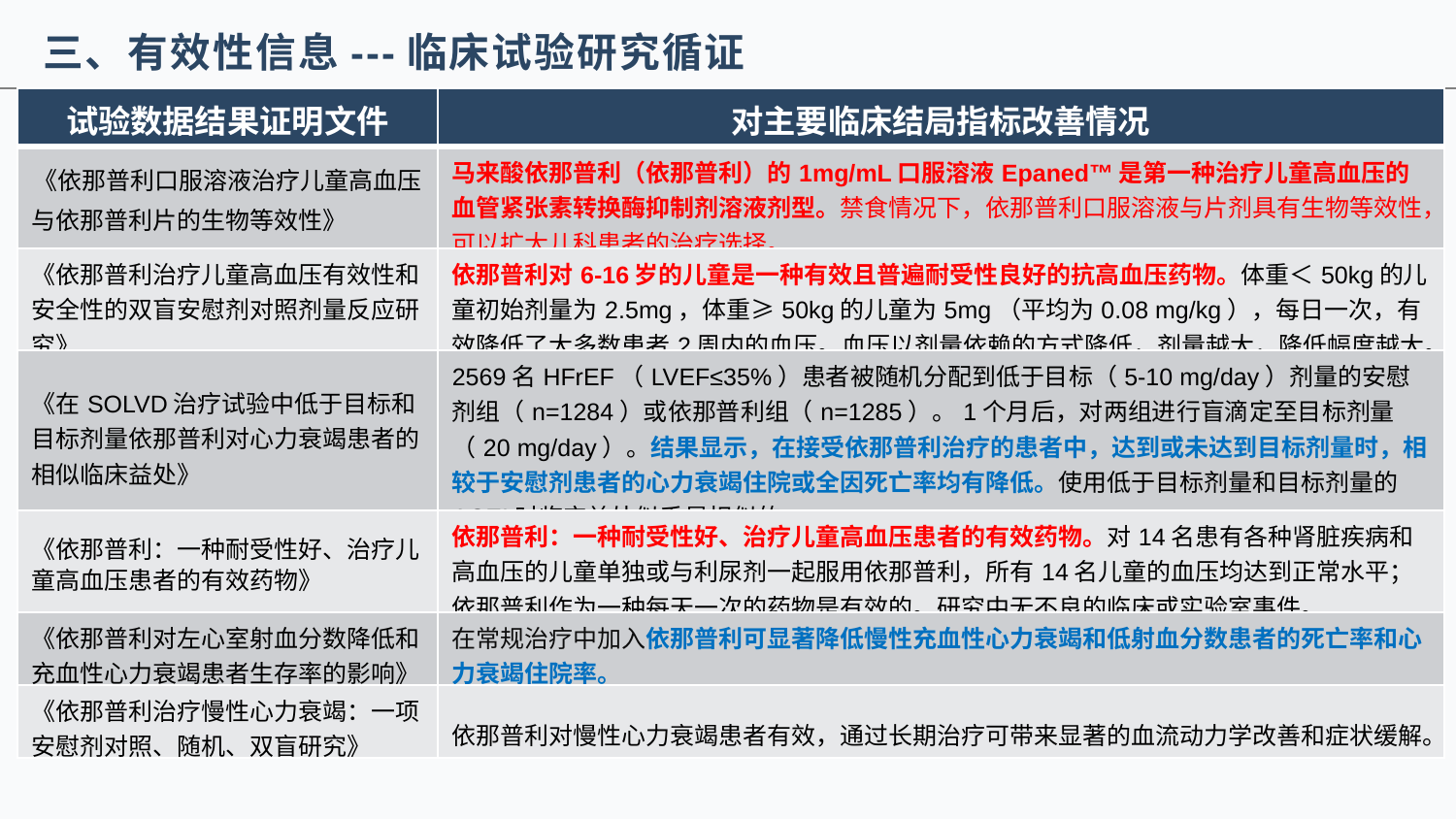

三、有效性信息---临床试验研究循证

| 试验数据结果证明文件 | 对主要临床结局指标改善情况 |
| --- | --- |
| 《依那普利口服溶液治疗儿童高血压 与依那普利片的生物等效性》 | 马来酸依那普利（依那普利）的1mg/mL口服溶液Epaned™是第一种治疗儿童高血压的血管紧张素转换酶抑制剂溶液剂型。禁食情况下，依那普利口服溶液与片剂具有生物等效性，可以扩大儿科患者的治疗选择。 |
| 《依那普利治疗儿童高血压有效性和安全性的双盲安慰剂对照剂量反应研究》 | 依那普利对6-16岁的儿童是一种有效且普遍耐受性良好的抗高血压药物。体重＜50kg的儿童初始剂量为2.5mg，体重≥50kg的儿童为5mg（平均为0.08 mg/kg），每日一次，有效降低了大多数患者2周内的血压。血压以剂量依赖的方式降低，剂量越大，降低幅度越大。 |
| 《在SOLVD治疗试验中低于目标和目标剂量依那普利对心力衰竭患者的相似临床益处》 | 2569名HFrEF（LVEF≤35%）患者被随机分配到低于目标（5-10 mg/day）剂量的安慰剂组（n=1284）或依那普利组（n=1285）。1个月后，对两组进行盲滴定至目标剂量（20 mg/day）。结果显示，在接受依那普利治疗的患者中，达到或未达到目标剂量时，相较于安慰剂患者的心力衰竭住院或全因死亡率均有降低。使用低于目标剂量和目标剂量的ACEI时临床益处似乎是相似的。 |
| 《依那普利：一种耐受性好、治疗儿 童高血压患者的有效药物》 | 依那普利：一种耐受性好、治疗儿童高血压患者的有效药物。对14名患有各种肾脏疾病和高血压的儿童单独或与利尿剂一起服用依那普利，所有14名儿童的血压均达到正常水平；依那普利作为一种每天一次的药物是有效的。研究中无不良的临床或实验室事件。 |
| 《依那普利对左心室射血分数降低和充血性心力衰竭患者生存率的影响》 | 在常规治疗中加入依那普利可显著降低慢性充血性心力衰竭和低射血分数患者的死亡率和心力衰竭住院率。 |
| 《依那普利治疗慢性心力衰竭：一项安慰剂对照、随机、双盲研究》 | 依那普利对慢性心力衰竭患者有效，通过长期治疗可带来显著的血流动力学改善和症状缓解。 |